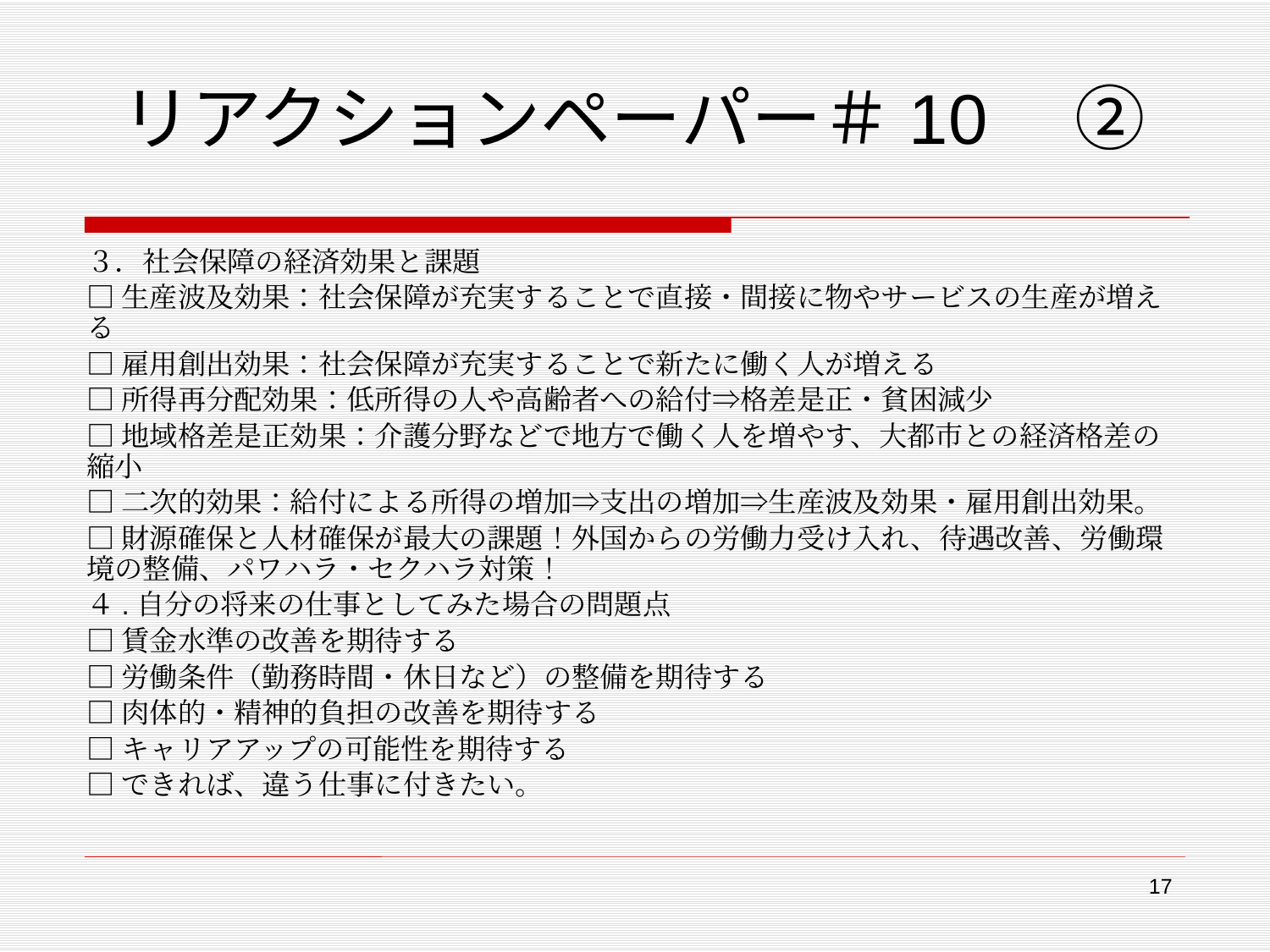

# リアクションペーパー＃10　②
３．社会保障の経済効果と課題
□生産波及効果：社会保障が充実することで直接・間接に物やサービスの生産が増える
□雇用創出効果：社会保障が充実することで新たに働く人が増える
□所得再分配効果：低所得の人や高齢者への給付⇒格差是正・貧困減少
□地域格差是正効果：介護分野などで地方で働く人を増やす、大都市との経済格差の縮小
□二次的効果：給付による所得の増加⇒支出の増加⇒生産波及効果・雇用創出効果。
□財源確保と人材確保が最大の課題！外国からの労働力受け入れ、待遇改善、労働環境の整備、パワハラ・セクハラ対策！
４.自分の将来の仕事としてみた場合の問題点
□賃金水準の改善を期待する
□労働条件（勤務時間・休日など）の整備を期待する
□肉体的・精神的負担の改善を期待する
□キャリアアップの可能性を期待する
□できれば、違う仕事に付きたい。

17